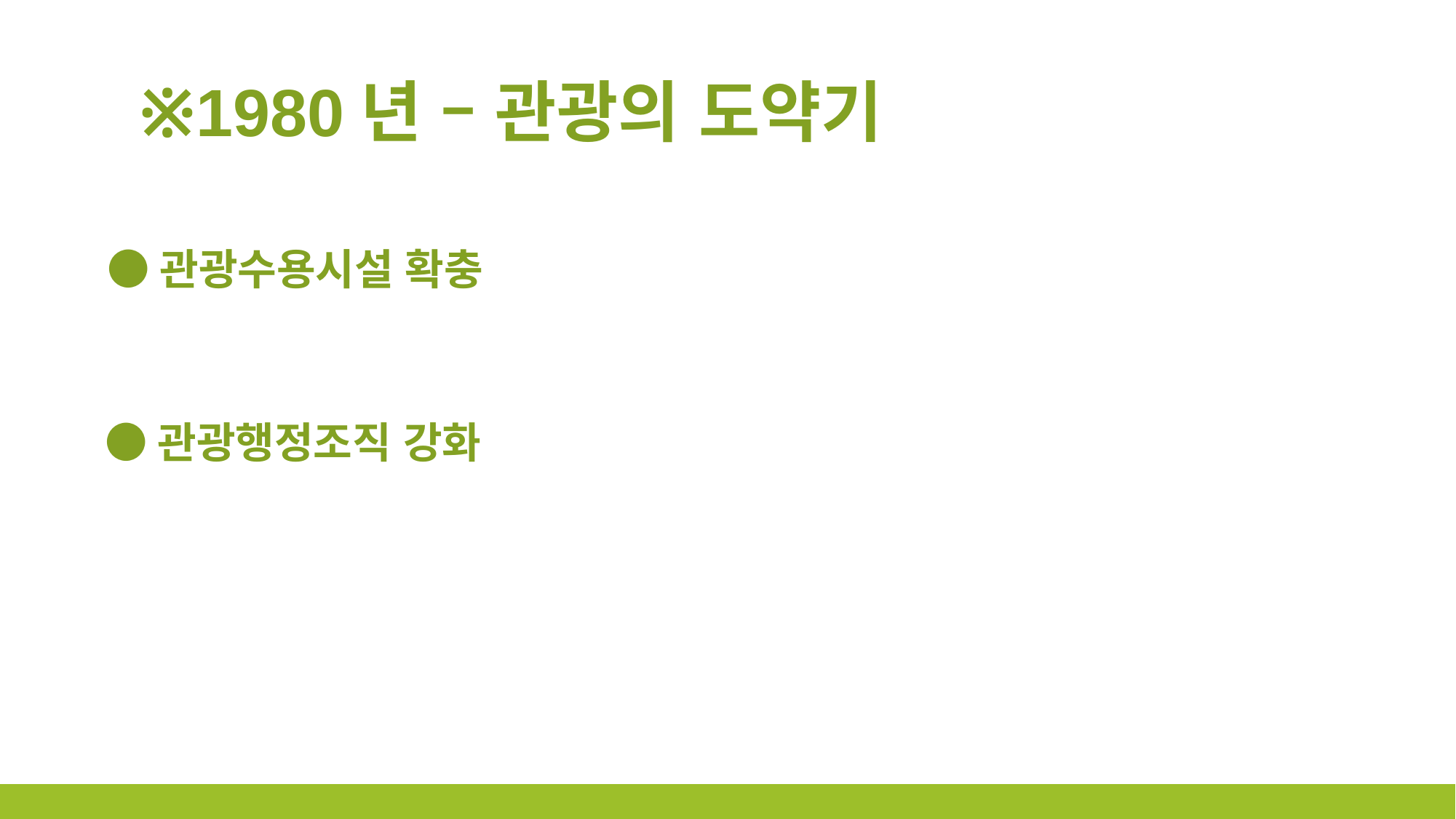

※1980년 – 관광의 도약기
  ●관광수용시설 확충
  ●관광행정조직 강화